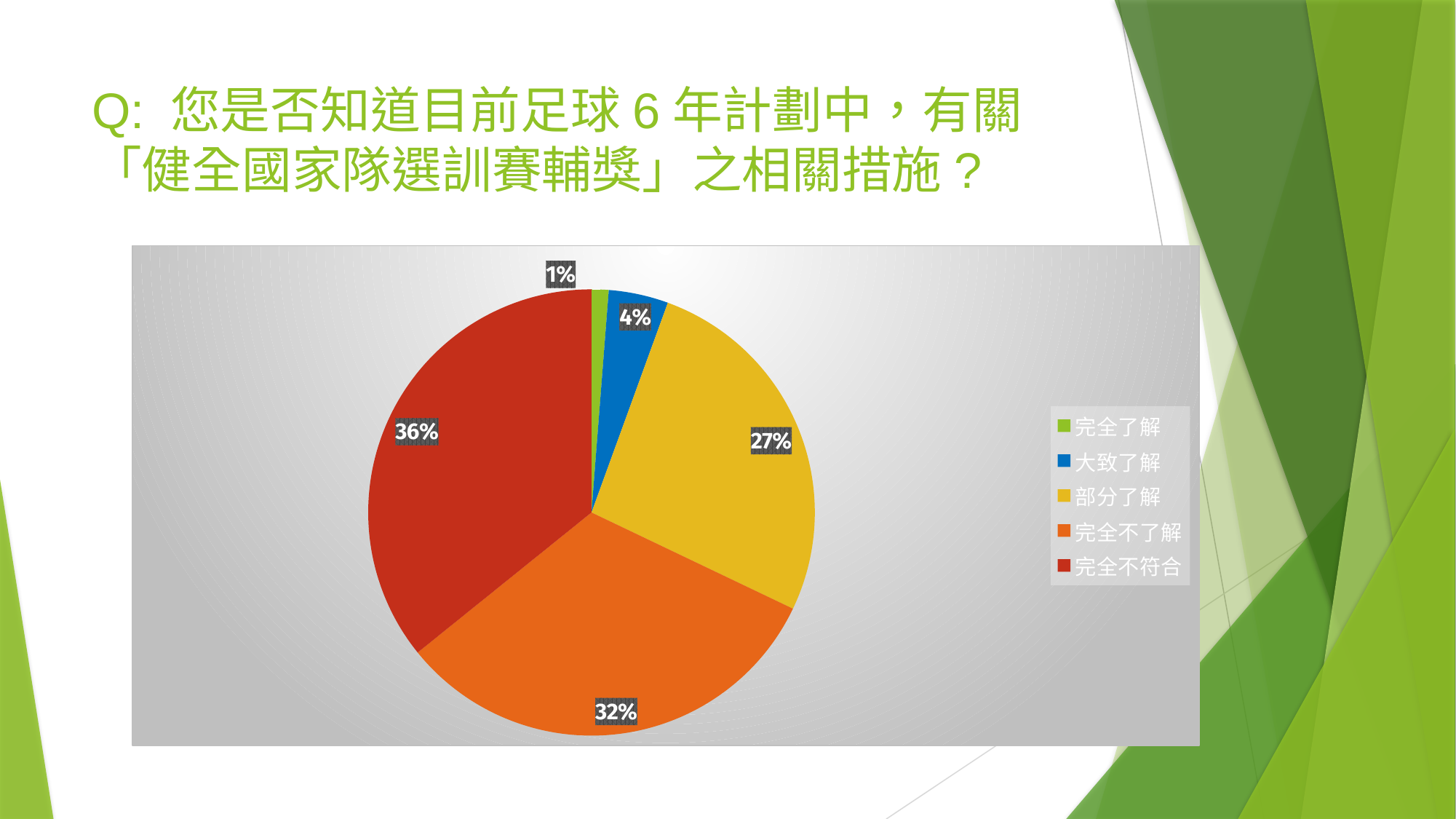

# Q: 您是否知道目前足球6年計劃中，有關「健全國家隊選訓賽輔獎」之相關措施?

### Chart

| Category | 人數 |
|---|---|
| 完全了解 | 2.0 |
| 大致了解 | 7.0 |
| 部分了解 | 43.0 |
| 完全不了解 | 52.0 |
| 完全不符合 | 58.0 |